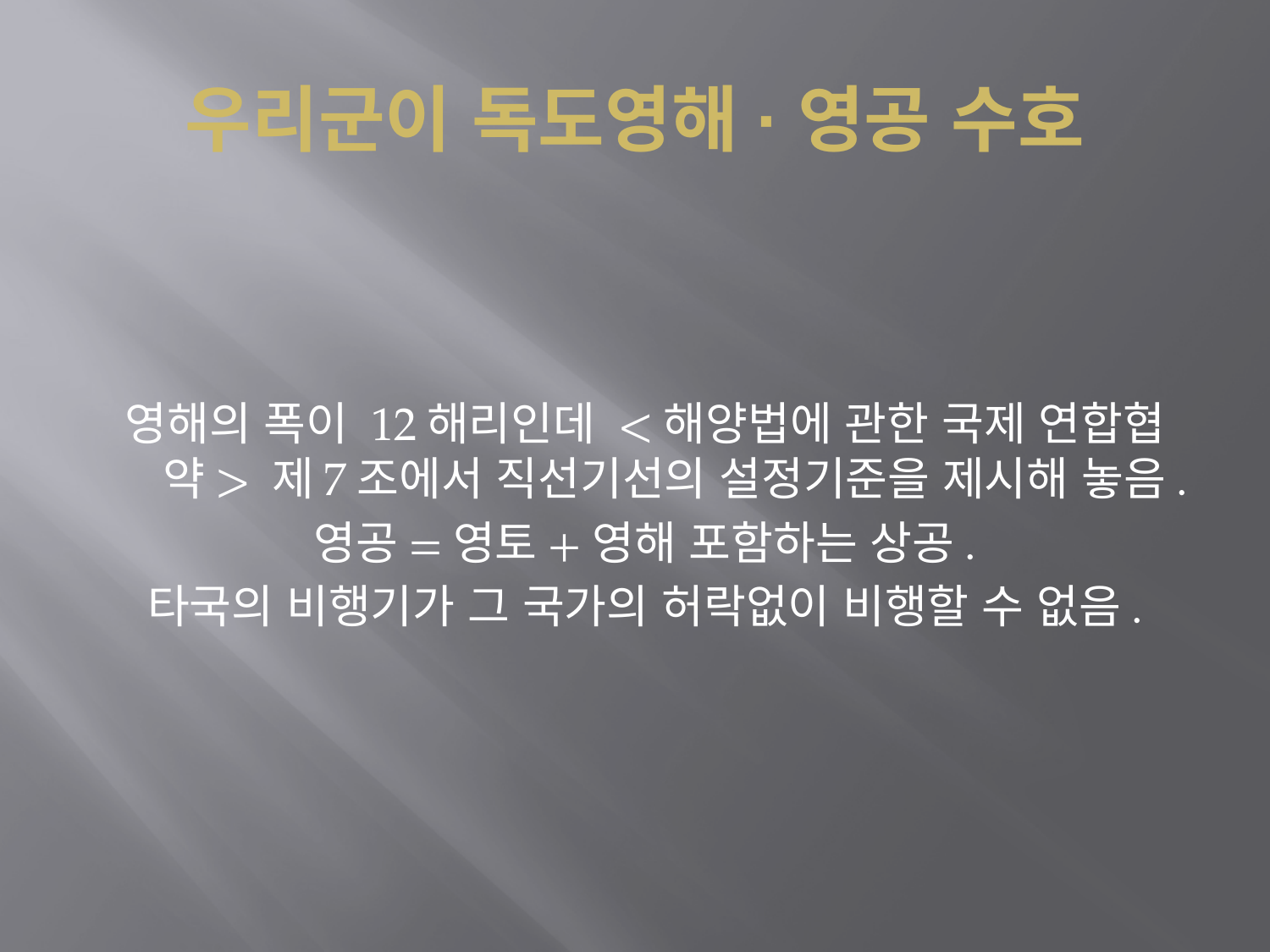

# 우리군이 독도영해·영공 수호
영해의 폭이 12해리인데 <해양법에 관한 국제 연합협약> 제7조에서 직선기선의 설정기준을 제시해 놓음.
영공=영토+영해 포함하는 상공.
타국의 비행기가 그 국가의 허락없이 비행할 수 없음.